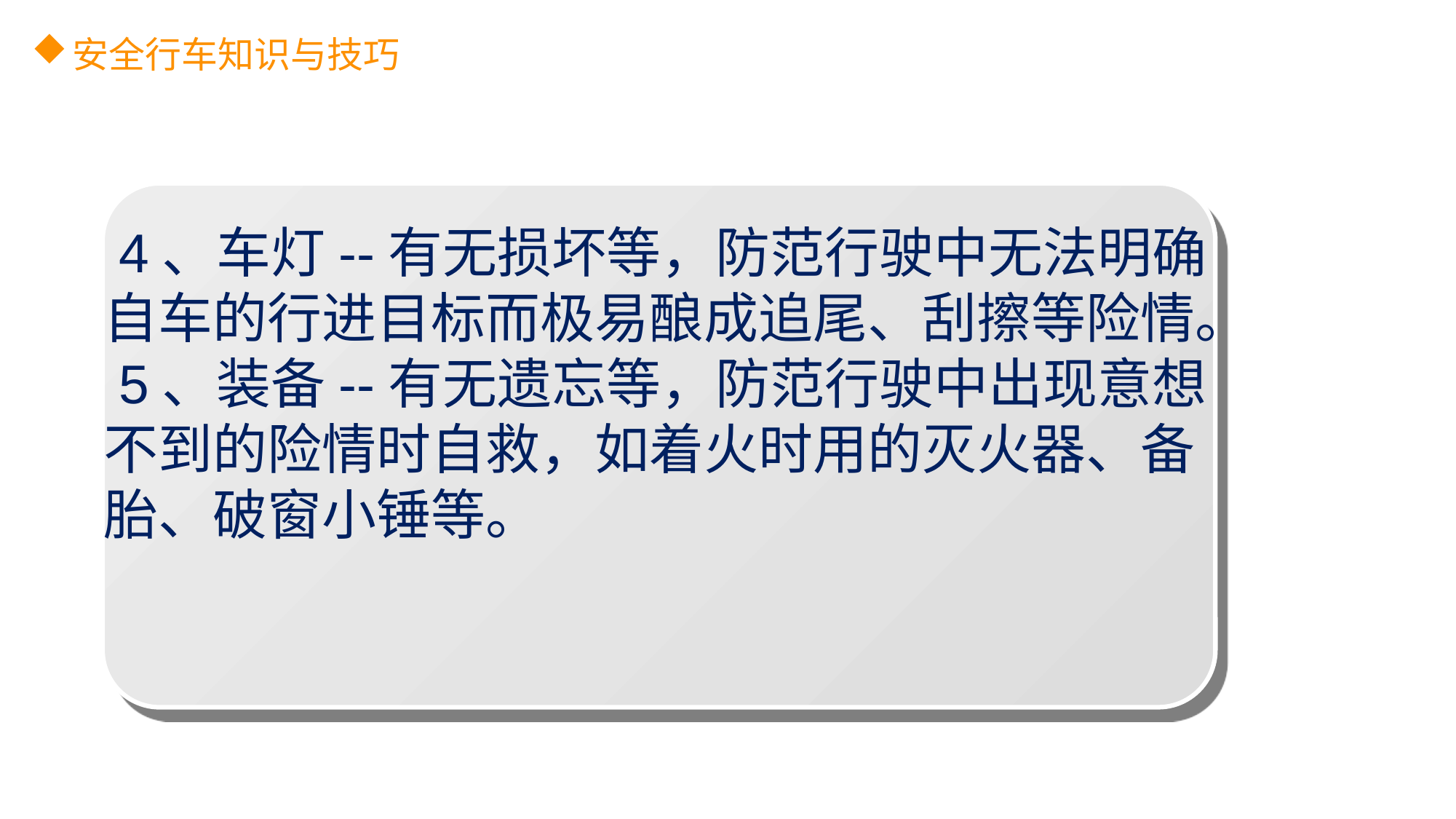

安全行车知识与技巧

 4、车灯--有无损坏等，防范行驶中无法明确自车的行进目标而极易酿成追尾、刮擦等险情。
 5、装备--有无遗忘等，防范行驶中出现意想不到的险情时自救，如着火时用的灭火器、备胎、破窗小锤等。